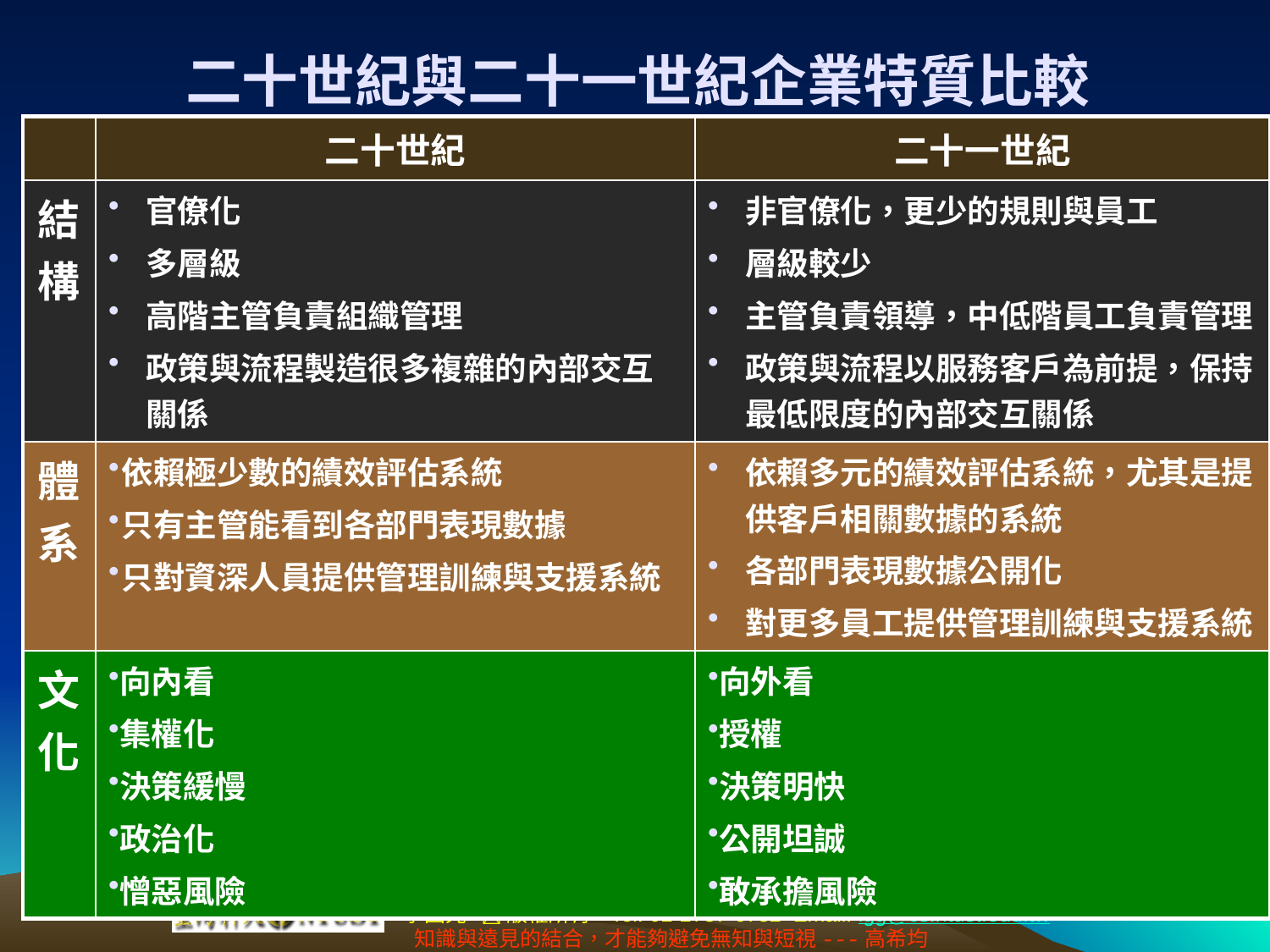

# 二十世紀與二十一世紀企業特質比較
|  | 二十世紀 | 二十一世紀 |
| --- | --- | --- |
| 結構 | 官僚化 多層級 高階主管負責組織管理 政策與流程製造很多複雜的內部交互關係 | 非官僚化，更少的規則與員工 層級較少 主管負責領導，中低階員工負責管理 政策與流程以服務客戶為前提，保持最低限度的內部交互關係 |
| 體系 | 依賴極少數的績效評估系統 只有主管能看到各部門表現數據 只對資深人員提供管理訓練與支援系統 | 依賴多元的績效評估系統，尤其是提供客戶相關數據的系統 各部門表現數據公開化 對更多員工提供管理訓練與支援系統 |
| 文化 | 向內看 集權化 決策緩慢 政治化 憎惡風險 | 向外看 授權 決策明快 公開坦誠 敢承擔風險 |
10